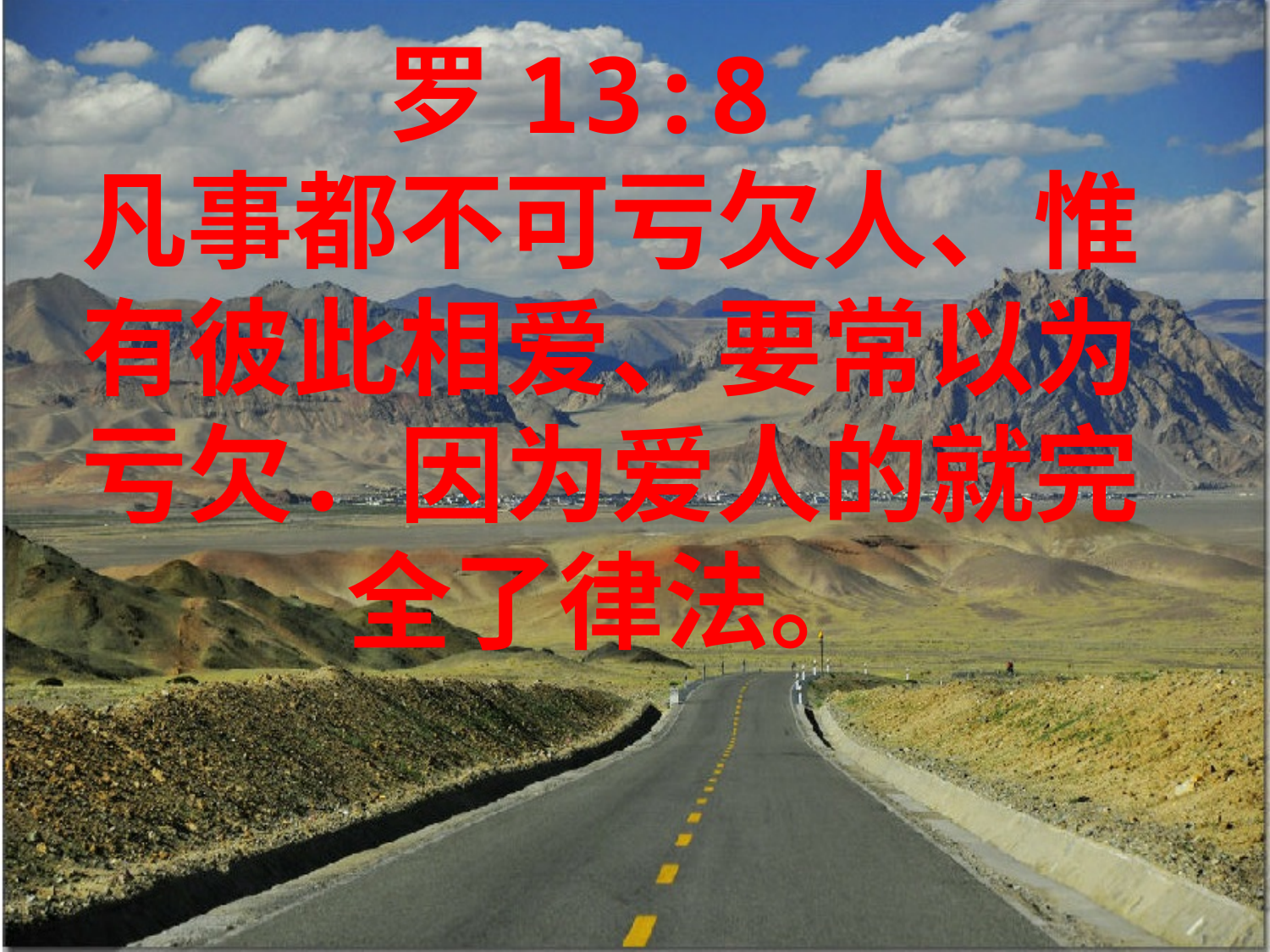

罗13:8
凡事都不可亏欠人、惟有彼此相爱、要常以为亏欠．因为爱人的就完全了律法。